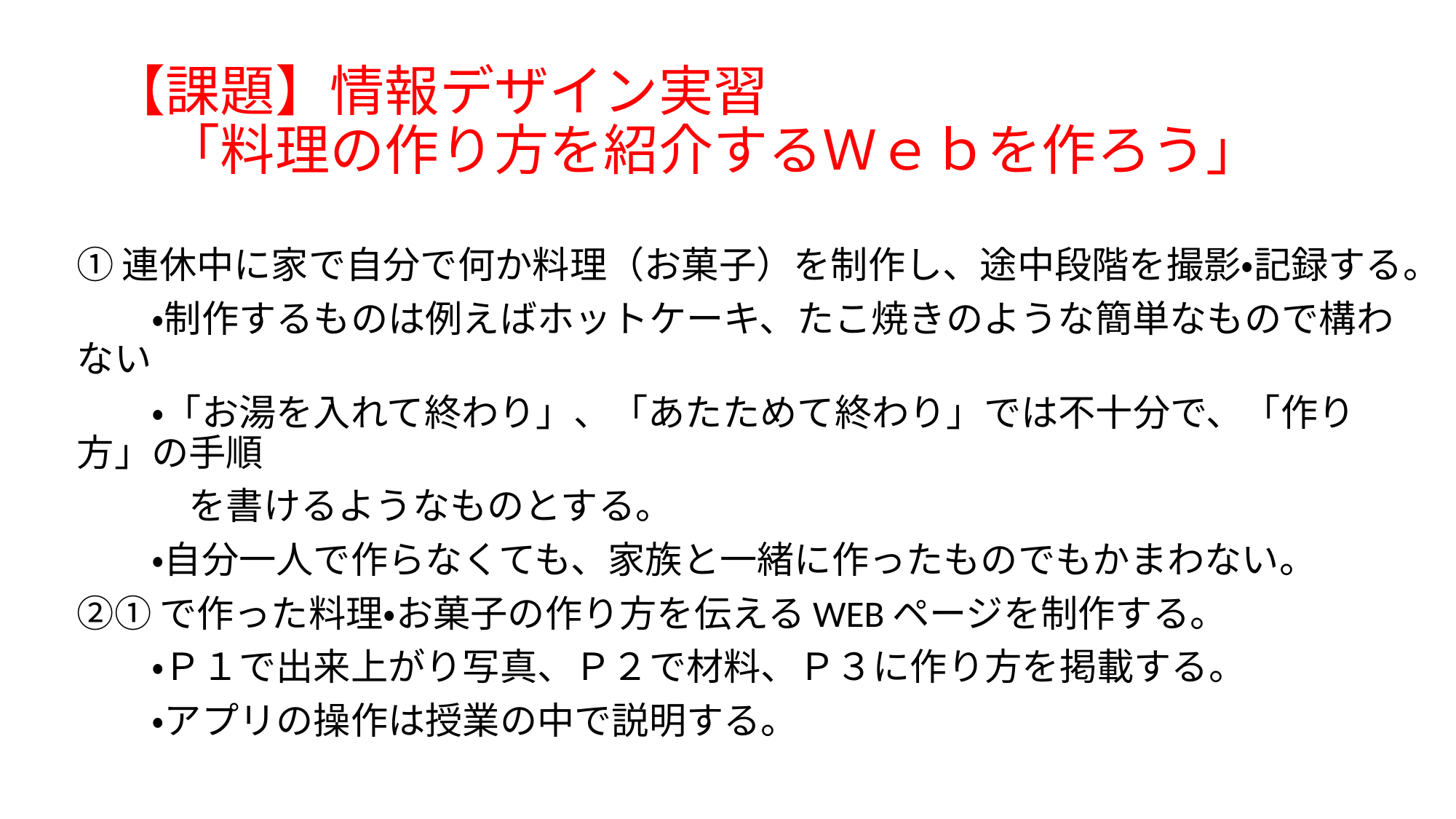

# 【課題】情報デザイン実習 　「料理の作り方を紹介するＷｅｂを作ろう」
①連休中に家で自分で何か料理（お菓子）を制作し、途中段階を撮影・記録する。
　　・制作するものは例えばホットケーキ、たこ焼きのような簡単なもので構わない
　　・「お湯を入れて終わり」、「あたためて終わり」では不十分で、「作り方」の手順
　　　を書けるようなものとする。
　　・自分一人で作らなくても、家族と一緒に作ったものでもかまわない。
②①で作った料理・お菓子の作り方を伝えるWEBページを制作する。
　　・Ｐ１で出来上がり写真、Ｐ２で材料、Ｐ３に作り方を掲載する。
　　・アプリの操作は授業の中で説明する。